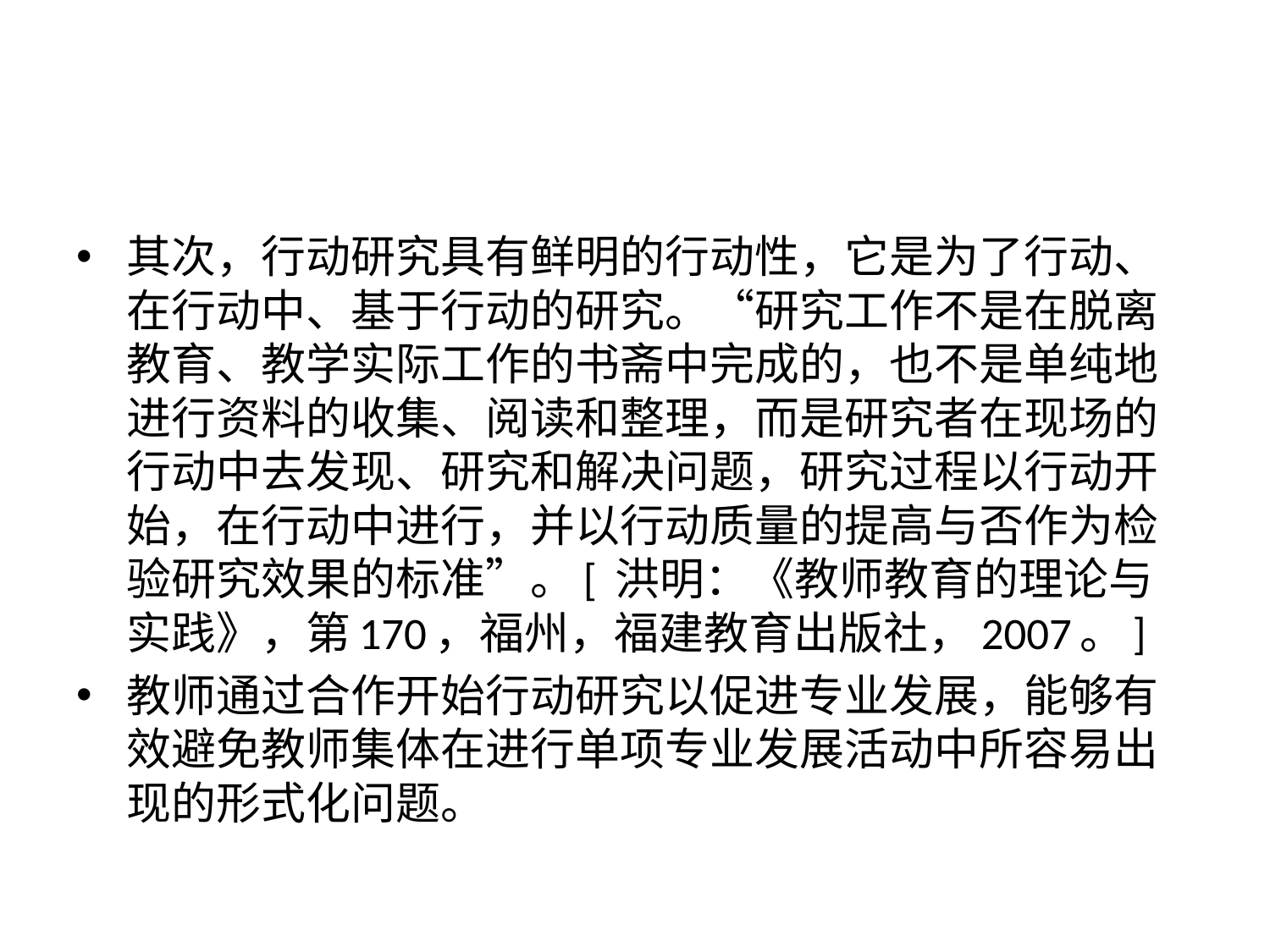

#
其次，行动研究具有鲜明的行动性，它是为了行动、在行动中、基于行动的研究。“研究工作不是在脱离教育、教学实际工作的书斋中完成的，也不是单纯地进行资料的收集、阅读和整理，而是研究者在现场的行动中去发现、研究和解决问题，研究过程以行动开始，在行动中进行，并以行动质量的提高与否作为检验研究效果的标准”。[ 洪明：《教师教育的理论与实践》，第170，福州，福建教育出版社，2007。]
教师通过合作开始行动研究以促进专业发展，能够有效避免教师集体在进行单项专业发展活动中所容易出现的形式化问题。